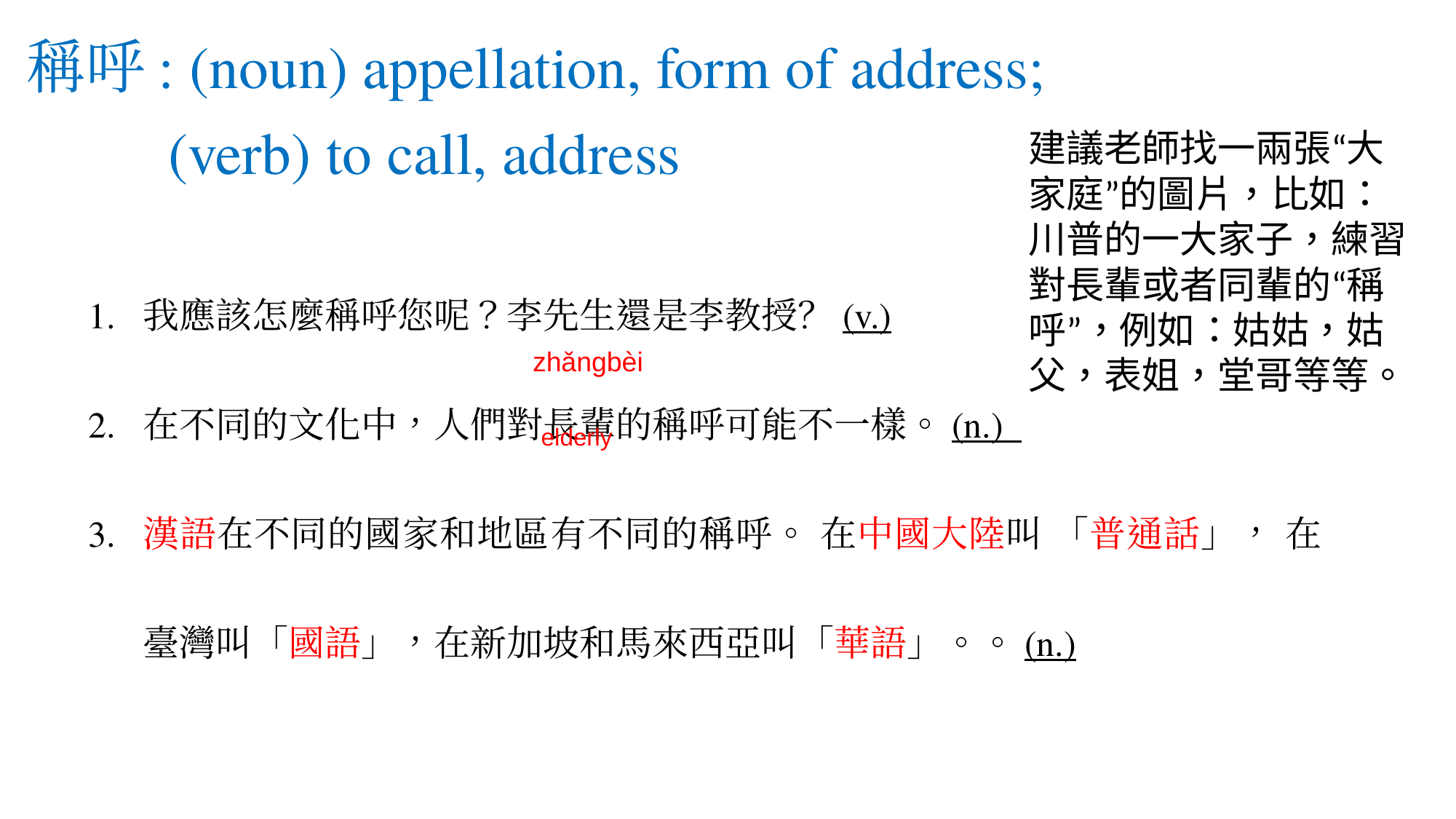

稱呼: (noun) appellation, form of address;
	   (verb) to call, address
建議老師找一兩張“大家庭”的圖片，比如：川普的一大家子，練習對長輩或者同輩的“稱呼”，例如：姑姑，姑父，表姐，堂哥等等。
我應該怎麼稱呼您呢？李先生還是李教授？(v.)
在不同的文化中，人們對長輩的稱呼可能不一樣。(n.)
漢語在不同的國家和地區有不同的稱呼。 在中國大陸叫 「普通話」， 在臺灣叫「國語」，在新加坡和馬來西亞叫「華語」。。(n.)
zhǎngbèi
elderly